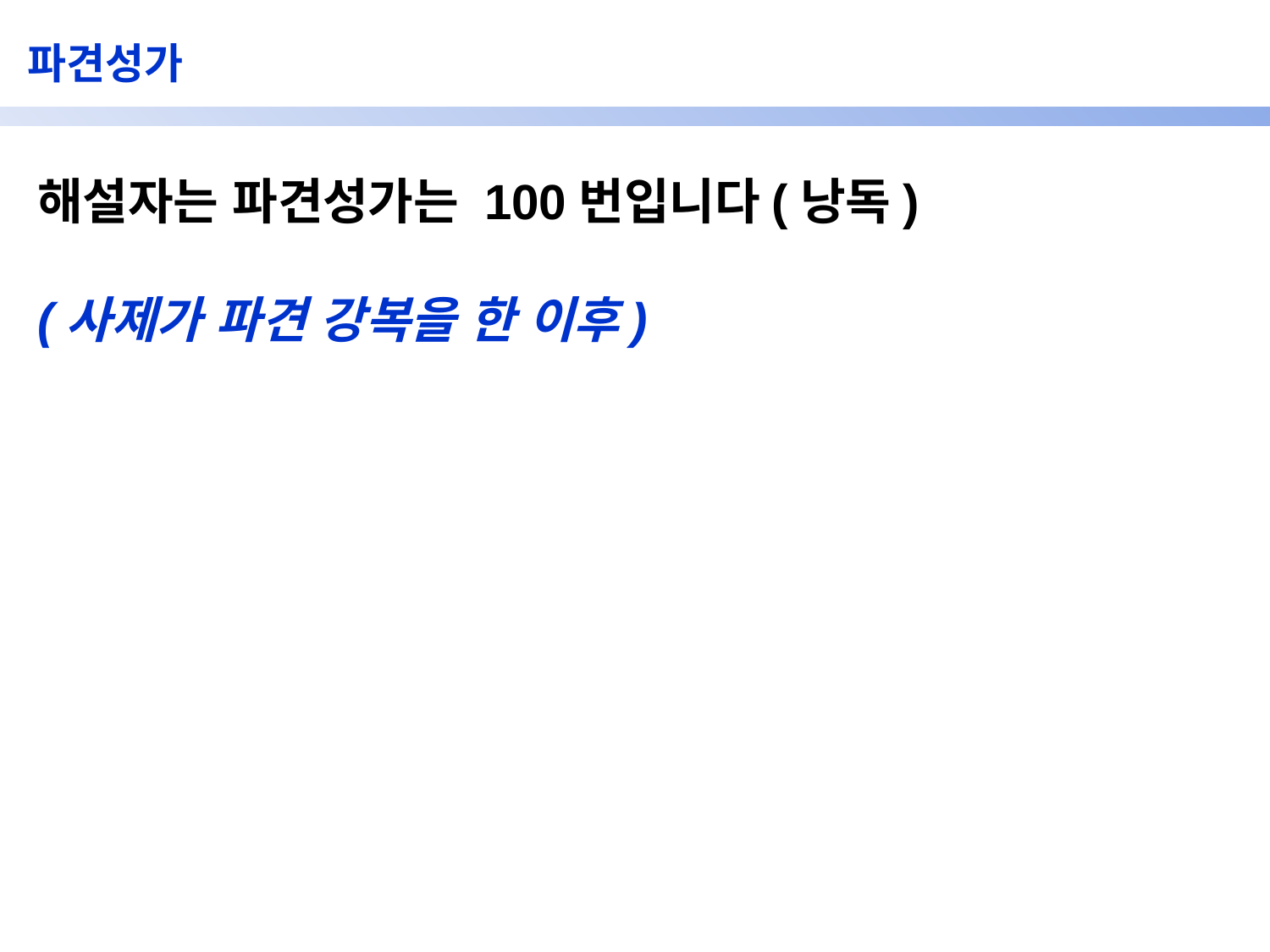

파견성가

해설자는 파견성가는 100번입니다(낭독)

(사제가 파견 강복을 한 이후)